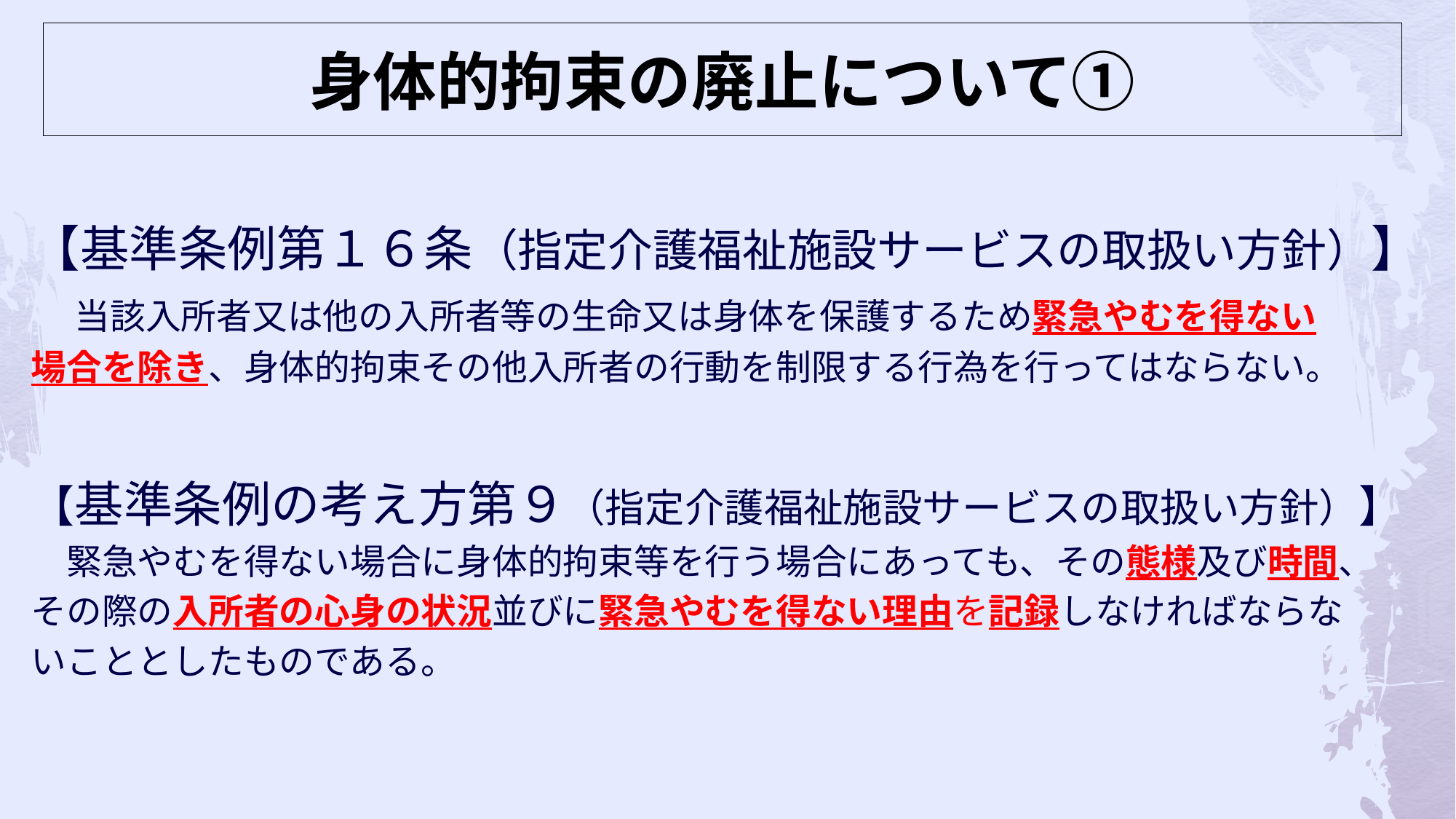

# 身体的拘束の廃止について①

【基準条例第１６条（指定介護福祉施設サービスの取扱い方針）】
　当該入所者又は他の入所者等の生命又は身体を保護するため緊急やむを得ない
場合を除き、身体的拘束その他入所者の行動を制限する行為を行ってはならない。

【基準条例の考え方第９（指定介護福祉施設サービスの取扱い方針）】
　緊急やむを得ない場合に身体的拘束等を行う場合にあっても、その態様及び時間、
その際の入所者の心身の状況並びに緊急やむを得ない理由を記録しなければならな
いこととしたものである。